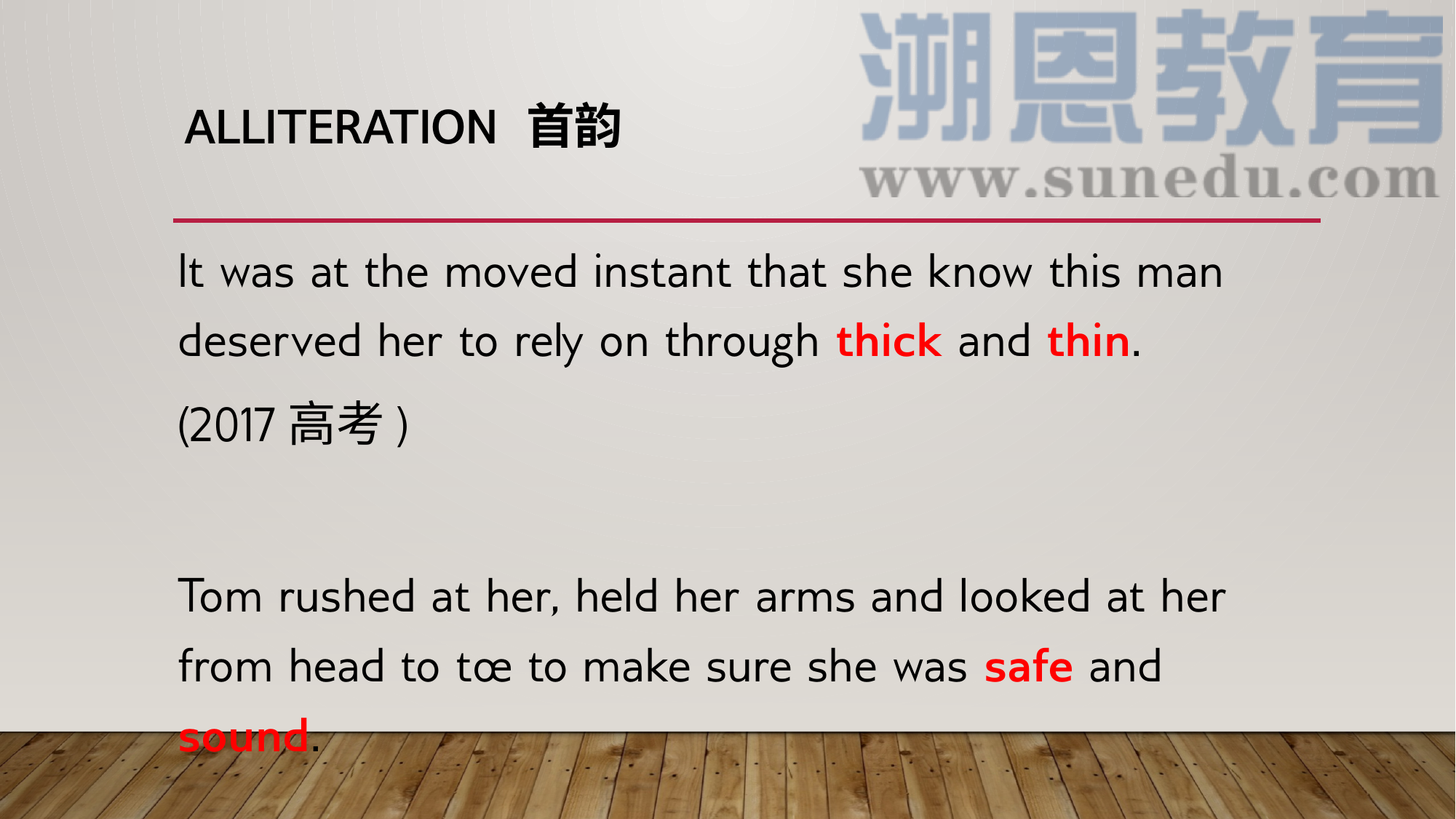

# Alliteration 首韵
It was at the moved instant that she know this man deserved her to rely on through thick and thin.
(2017高考)

Tom rushed at her, held her arms and looked at her from head to toe to make sure she was safe and sound.